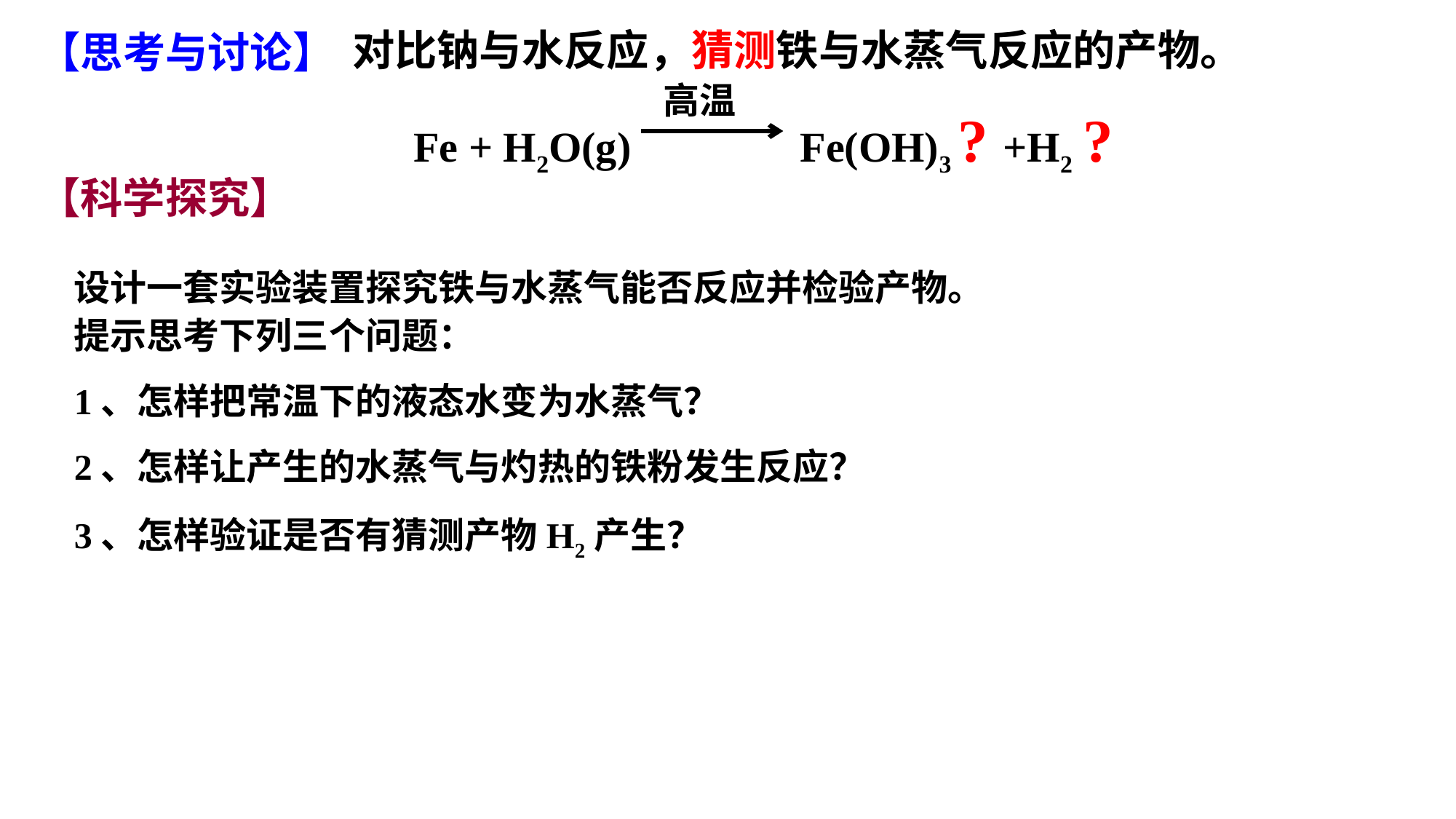

对比钠与水反应，猜测铁与水蒸气反应的产物。
【思考与讨论】
高温
Fe + H2O(g)                Fe(OH)3 ? +H2 ?
【科学探究】
设计一套实验装置探究铁与水蒸气能否反应并检验产物。
提示思考下列三个问题：
1、怎样把常温下的液态水变为水蒸气？
2、怎样让产生的水蒸气与灼热的铁粉发生反应？
3、怎样验证是否有猜测产物H2产生？